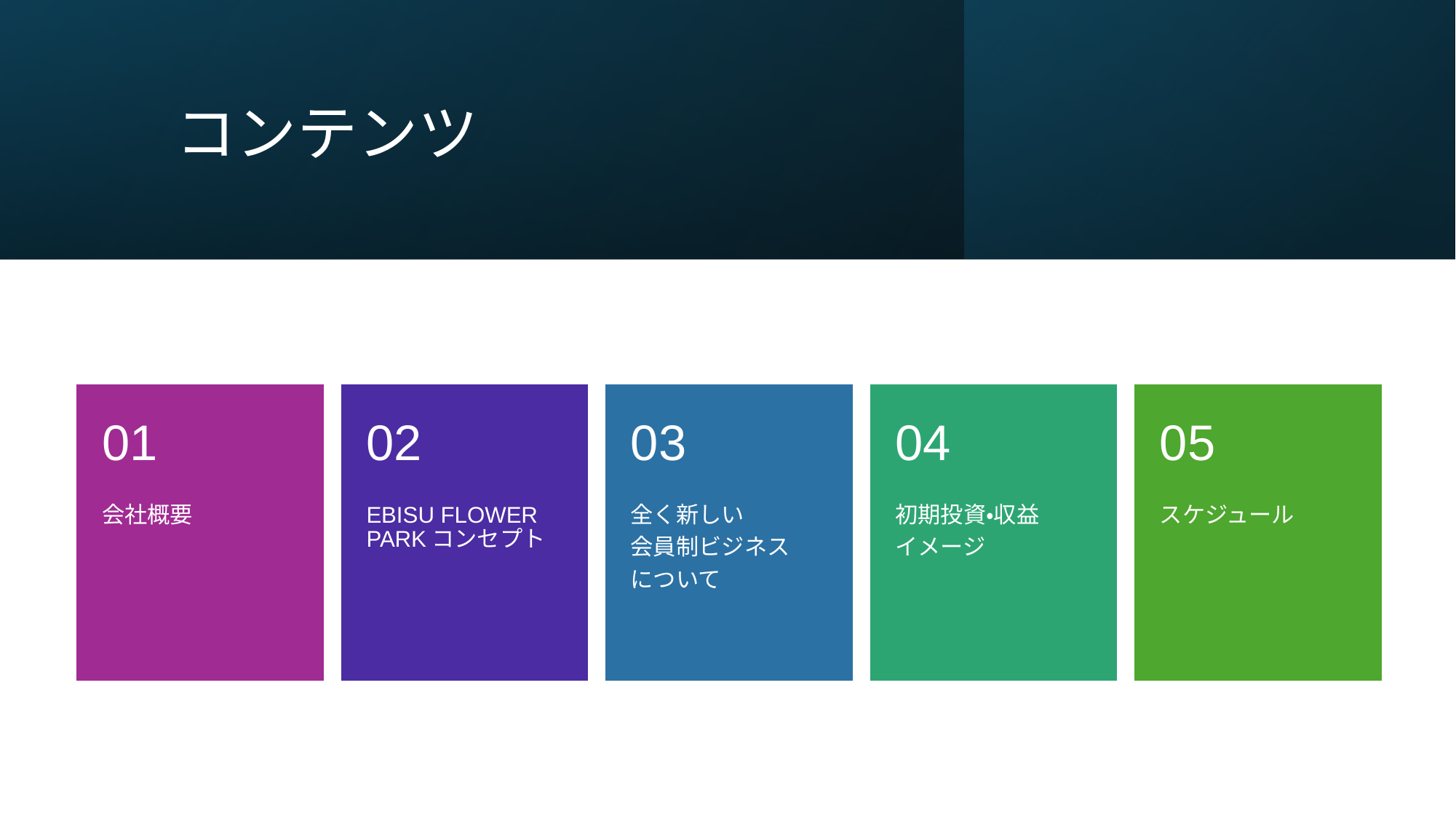

# コンテンツ
会社概要
01
EBISU FLOWER PARKコンセプト
02
全く新しい
会員制ビジネス
について
03
初期投資・収益
イメージ
04
スケジュール
05